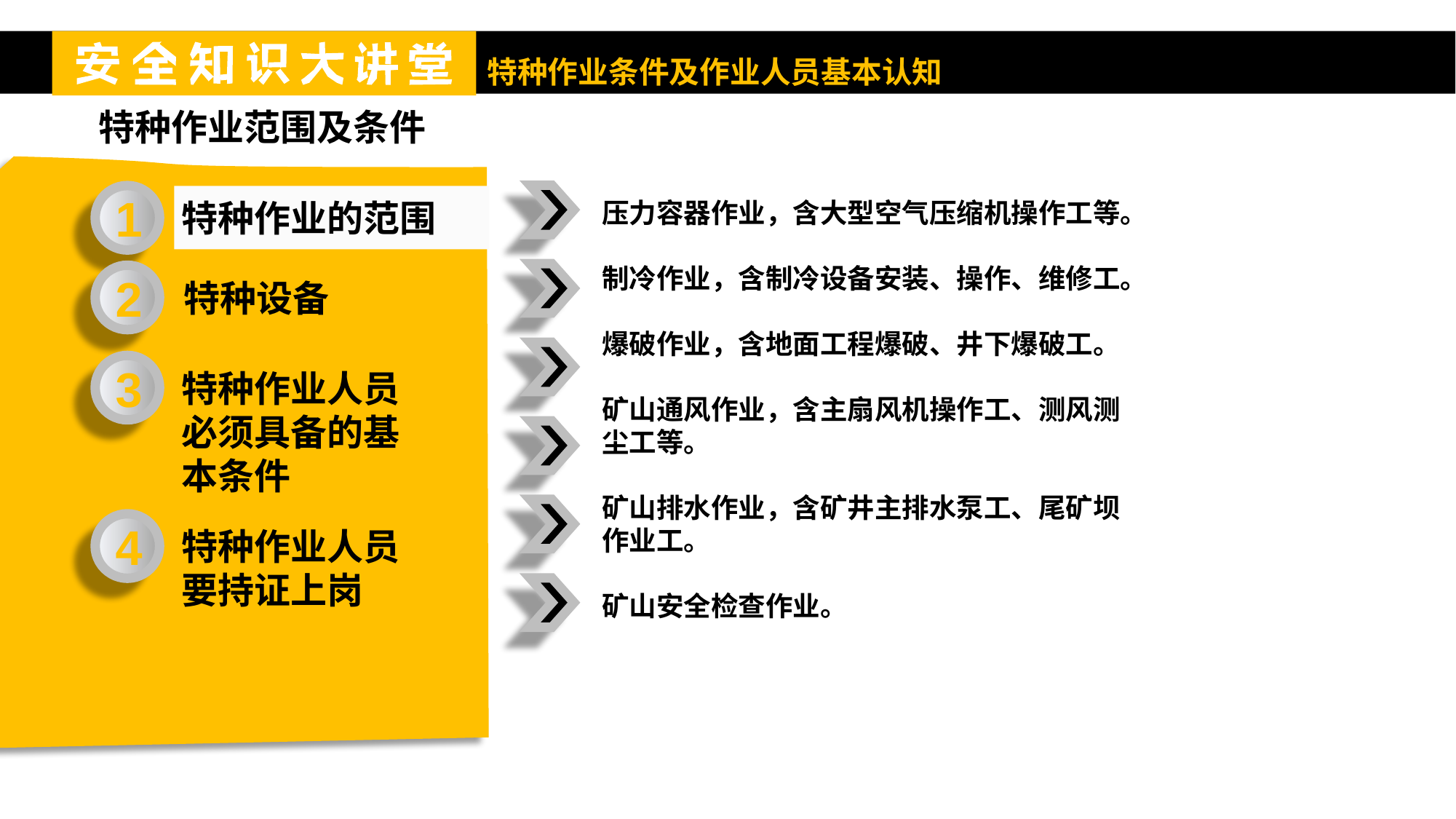

特种作业范围及条件

1
特种作业的范围

压力容器作业，含大型空气压缩机操作工等。

制冷作业，含制冷设备安装、操作、维修工。

爆破作业，含地面工程爆破、井下爆破工。

矿山通风作业，含主扇风机操作工、测风测尘工等。

矿山排水作业，含矿井主排水泵工、尾矿坝作业工。

矿山安全检查作业。

2
特种设备

3
特种作业人员必须具备的基本条件

4
特种作业人员要持证上岗